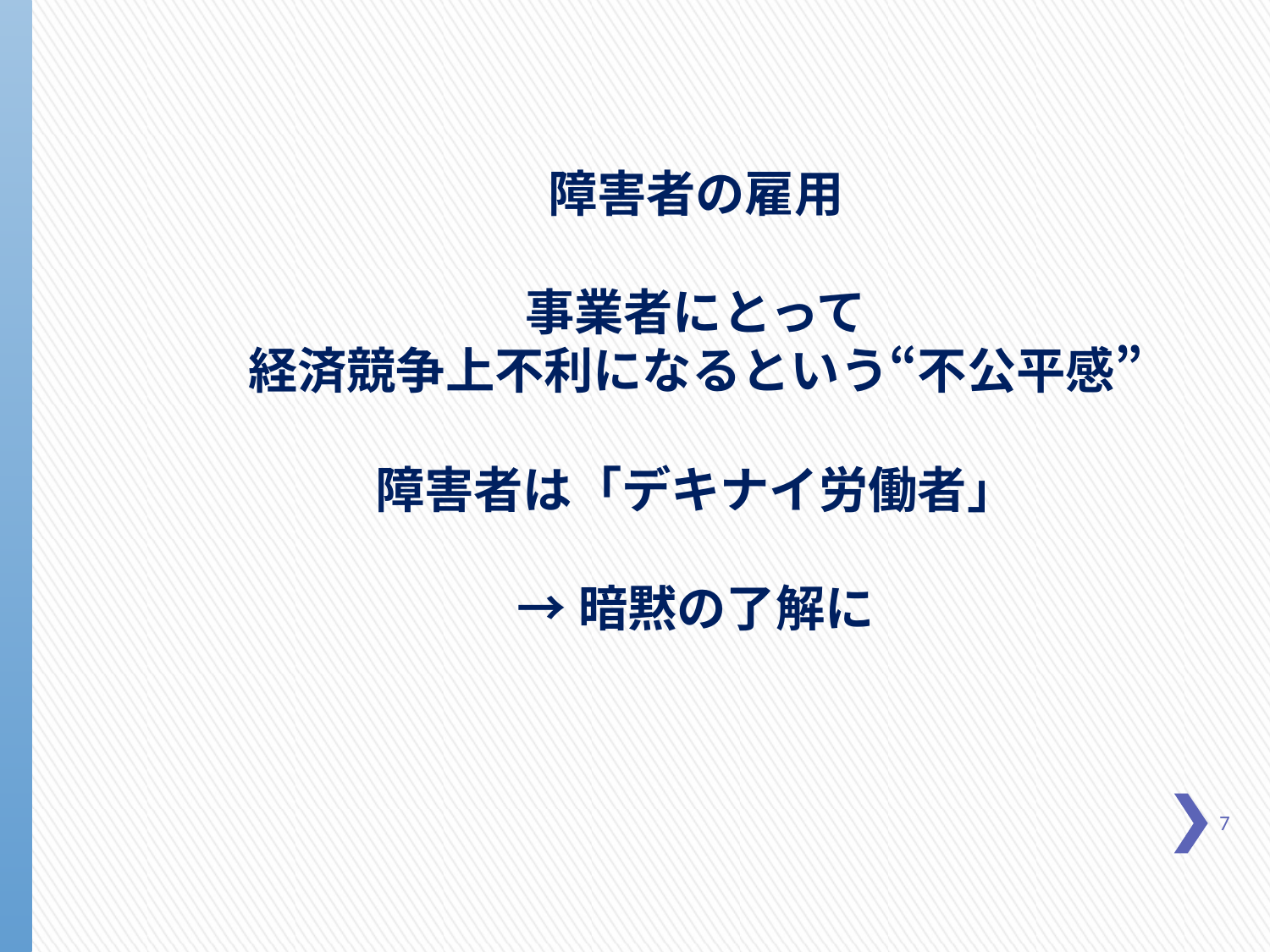

障害者の雇用

事業者にとって
経済競争上不利になるという“不公平感”

障害者は「デキナイ労働者」

→暗黙の了解に
7